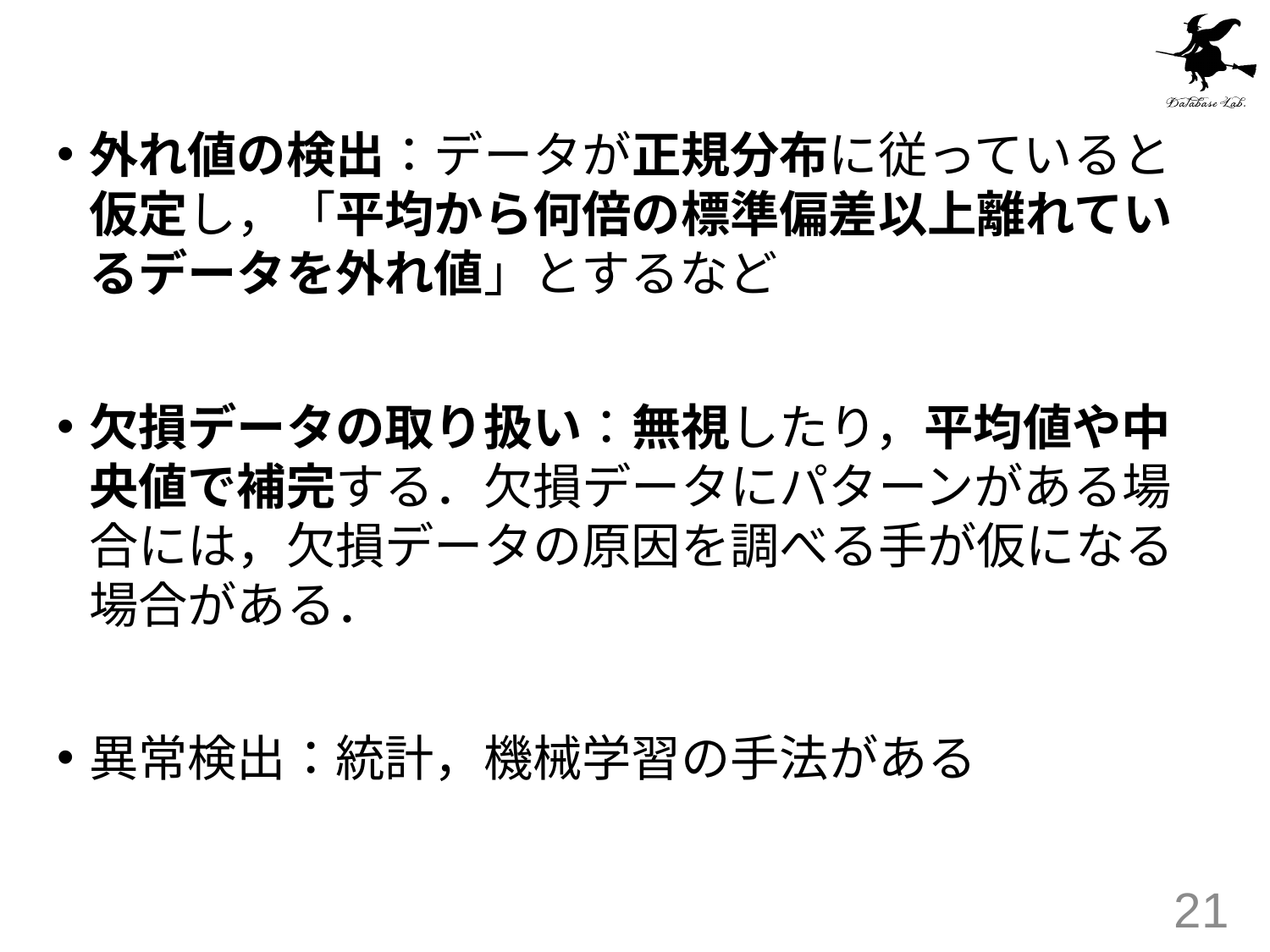

#
外れ値の検出：データが正規分布に従っていると仮定し，「平均から何倍の標準偏差以上離れているデータを外れ値」とするなど

欠損データの取り扱い：無視したり，平均値や中央値で補完する．欠損データにパターンがある場合には，欠損データの原因を調べる手が仮になる場合がある．

異常検出：統計，機械学習の手法がある
21